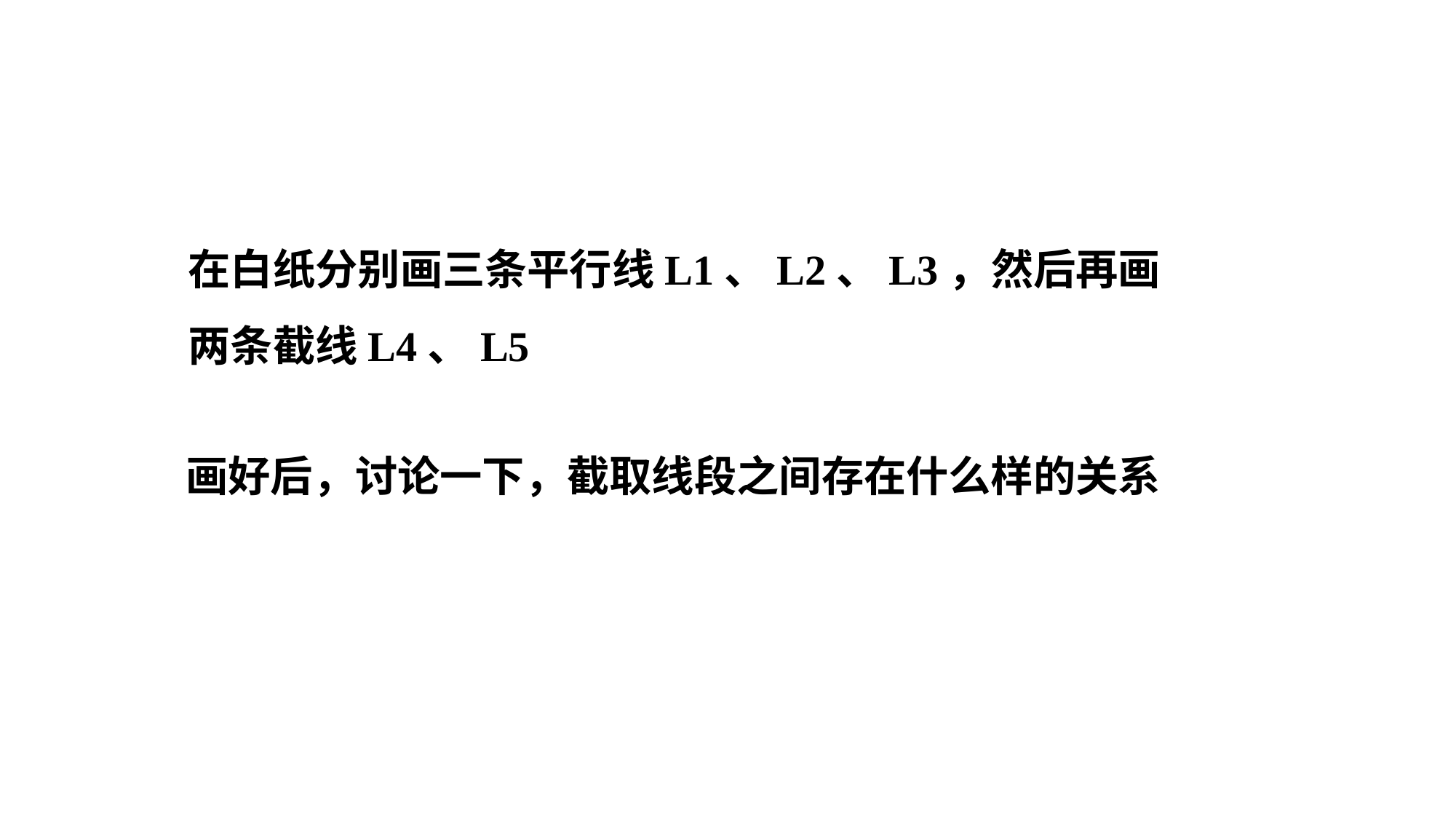

在白纸分别画三条平行线L1、L2、L3，然后再画两条截线L4、L5
画好后，讨论一下，截取线段之间存在什么样的关系